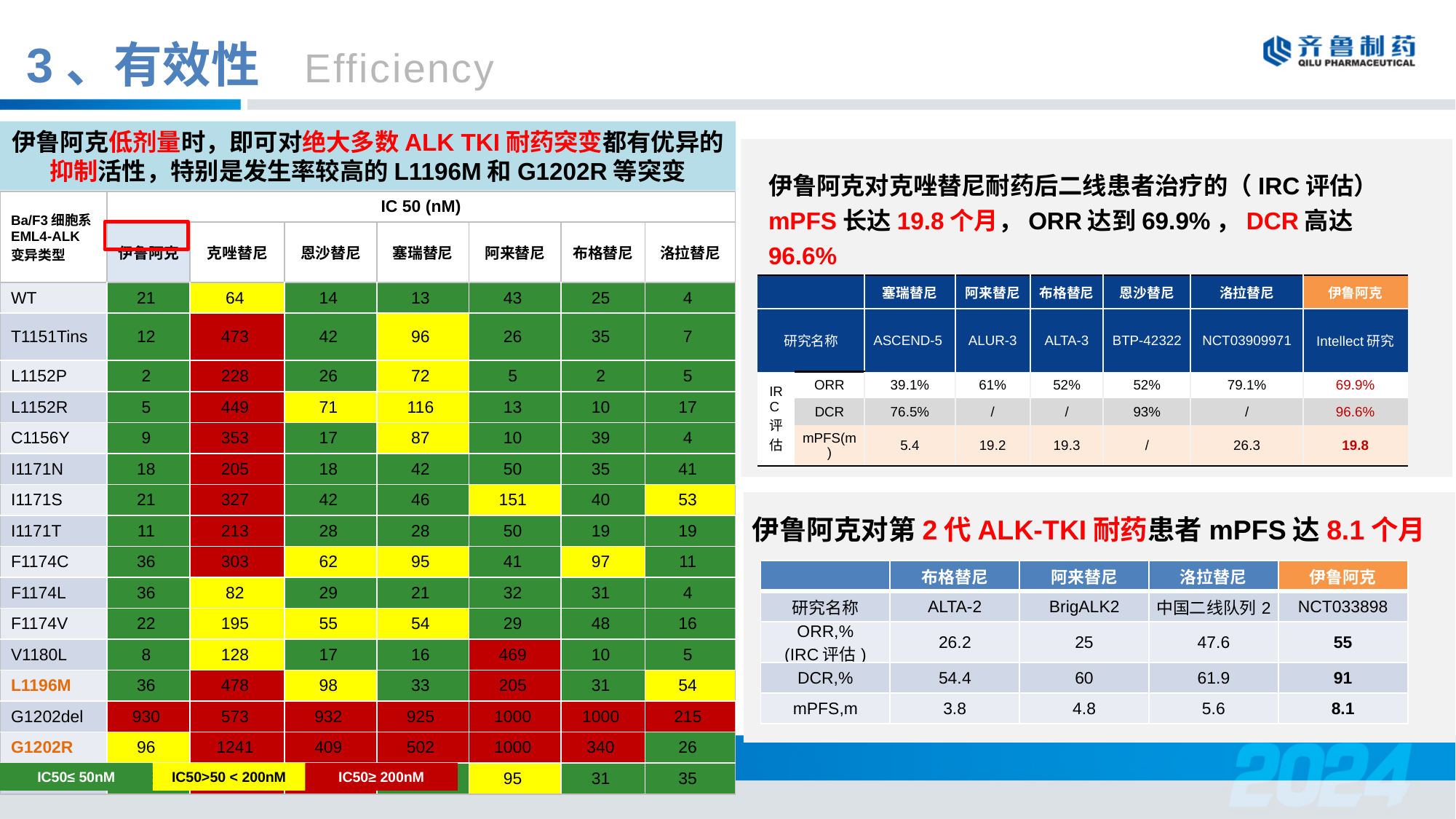

3、有效性   Efficiency
伊鲁阿克低剂量时，即可对绝大多数ALK TKI耐药突变都有优异的抑制活性，特别是发生率较高的L1196M和G1202R等突变

伊鲁阿克对克唑替尼耐药后二线患者治疗的（IRC评估）mPFS长达19.8个月，ORR达到69.9%，DCR高达96.6%
| Ba/F3细胞系EML4-ALK 变异类型 | IC 50 (nM) |  |  |  |  |  |  |
| --- | --- | --- | --- | --- | --- | --- | --- |
|  | 伊鲁阿克 | 克唑替尼 | 恩沙替尼 | 塞瑞替尼 | 阿来替尼 | 布格替尼 | 洛拉替尼 |
| WT | 21 | 64 | 14 | 13 | 43 | 25 | 4 |
| T1151Tins | 12 | 473 | 42 | 96 | 26 | 35 | 7 |
| L1152P | 2 | 228 | 26 | 72 | 5 | 2 | 5 |
| L1152R | 5 | 449 | 71 | 116 | 13 | 10 | 17 |
| C1156Y | 9 | 353 | 17 | 87 | 10 | 39 | 4 |
| I1171N | 18 | 205 | 18 | 42 | 50 | 35 | 41 |
| I1171S | 21 | 327 | 42 | 46 | 151 | 40 | 53 |
| I1171T | 11 | 213 | 28 | 28 | 50 | 19 | 19 |
| F1174C | 36 | 303 | 62 | 95 | 41 | 97 | 11 |
| F1174L | 36 | 82 | 29 | 21 | 32 | 31 | 4 |
| F1174V | 22 | 195 | 55 | 54 | 29 | 48 | 16 |
| V1180L | 8 | 128 | 17 | 16 | 469 | 10 | 5 |
| L1196M | 36 | 478 | 98 | 33 | 205 | 31 | 54 |
| G1202del | 930 | 573 | 932 | 925 | 1000 | 1000 | 215 |
| G1202R | 96 | 1241 | 409 | 502 | 1000 | 340 | 26 |
| G1269A | 36 | 553 | 212 | 16 | 95 | 31 | 35 |

|  |  | 塞瑞替尼 | 阿来替尼 | 布格替尼 | 恩沙替尼 | 洛拉替尼 | 伊鲁阿克 |
| --- | --- | --- | --- | --- | --- | --- | --- |
| 研究名称 |  | ASCEND-5 | ALUR-3 | ALTA-3 | BTP-42322 | NCT03909971 | Intellect研究 |
| IRC评估 | ORR | 39.1% | 61% | 52% | 52% | 79.1% | 69.9% |
|  | DCR | 76.5% | / | / | 93% | / | 96.6% |
|  | mPFS(m) | 5.4 | 19.2 | 19.3 | / | 26.3 | 19.8 |

伊鲁阿克对第2代ALK-TKI耐药患者mPFS达8.1个月
|  | 布格替尼 | 阿来替尼 | 洛拉替尼 | 伊鲁阿克 |
| --- | --- | --- | --- | --- |
| 研究名称 | ALTA-2 | BrigALK2 | 中国二线队列2 | NCT033898 |
| ORR,% (IRC评估) | 26.2 | 25 | 47.6 | 55 |
| DCR,% | 54.4 | 60 | 61.9 | 91 |
| mPFS,m | 3.8 | 4.8 | 5.6 | 8.1 |
IC50≥ 200nM
IC50>50 < 200nM
IC50≤ 50nM